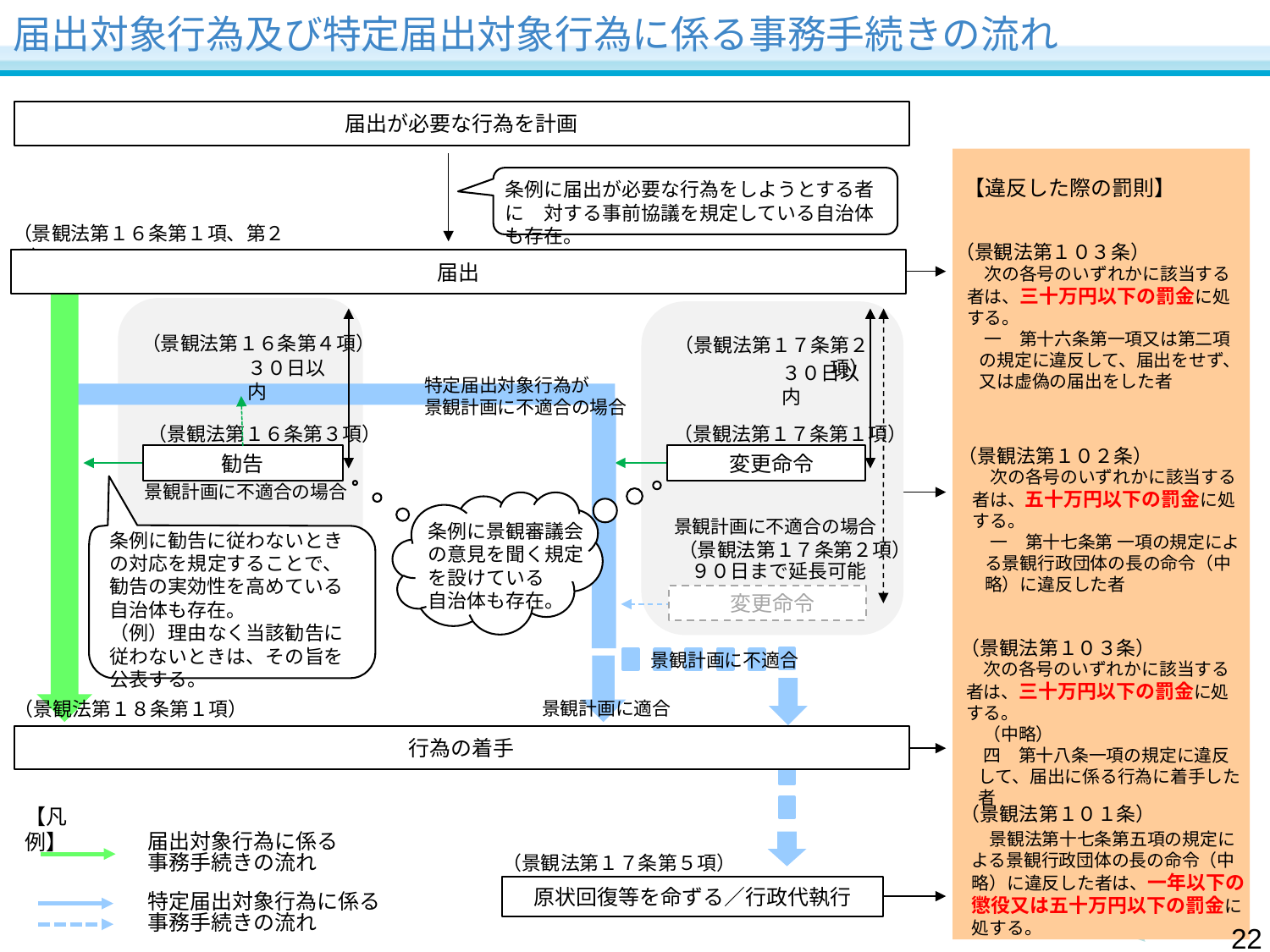

# 届出対象行為及び特定届出対象行為に係る事務手続きの流れ
届出が必要な行為を計画

【違反した際の罰則】
条例に届出が必要な行為をしようとする者に　対する事前協議を規定している自治体も存在。
（景観法第１６条第１項、第２項）
（景観法第１０３条）
　次の各号のいずれかに該当する者は、三十万円以下の罰金に処する。
　一　第十六条第一項又は第二項の規定に違反して、届出をせず、又は虚偽の届出をした者
届出

（景観法第１６条第４項）
（景観法第１７条第２項）
３０日以内
３０日以内
特定届出対象行為が　　景観計画に不適合の場合

（景観法第１６条第３項）
（景観法第１７条第１項）
（景観法第１０２条）
　次の各号のいずれかに該当する者は、五十万円以下の罰金に処する。
　一　第十七条第 一項の規定による景観行政団体の長の命令（中略）に違反した者
勧告
変更命令
景観計画に不適合の場合

景観計画に不適合の場合
条例に景観審議会の意見を聞く規定を設けている
自治体も存在。

条例に勧告に従わないときの対応を規定することで、勧告の実効性を高めている自治体も存在。
（例）理由なく当該勧告に従わないときは、その旨を公表する。
（景観法第１７条第２項）
９０日まで延長可能

変更命令
（景観法第１０３条）
　次の各号のいずれかに該当する者は、三十万円以下の罰金に処する。
　（中略）
　四　第十八条一項の規定に違反して、届出に係る行為に着手した者
景観計画に不適合

（景観法第１８条第１項）
景観計画に適合
行為の着手

（景観法第１０１条）
　景観法第十七条第五項の規定による景観行政団体の長の命令（中略）に違反した者は、一年以下の懲役又は五十万円以下の罰金に処する。
【凡例】

届出対象行為に係る
事務手続きの流れ

（景観法第１７条第５項）
原状回復等を命ずる／行政代執行
特定届出対象行為に係る
事務手続きの流れ
22